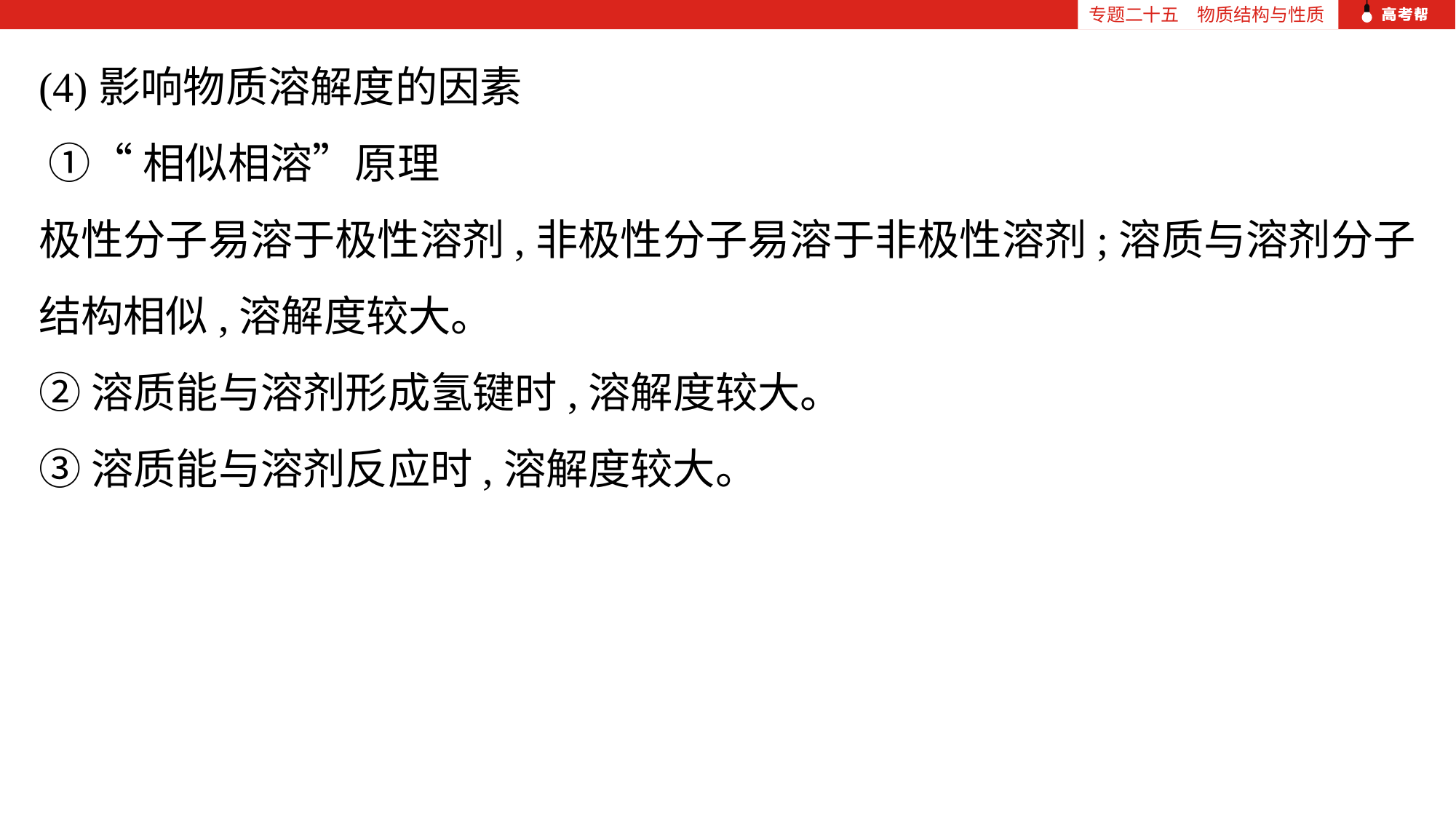

专题二十五　物质结构与性质
(4)影响物质溶解度的因素
 ①“相似相溶”原理
极性分子易溶于极性溶剂,非极性分子易溶于非极性溶剂;溶质与溶剂分子结构相似,溶解度较大。
②溶质能与溶剂形成氢键时,溶解度较大。
③溶质能与溶剂反应时,溶解度较大。